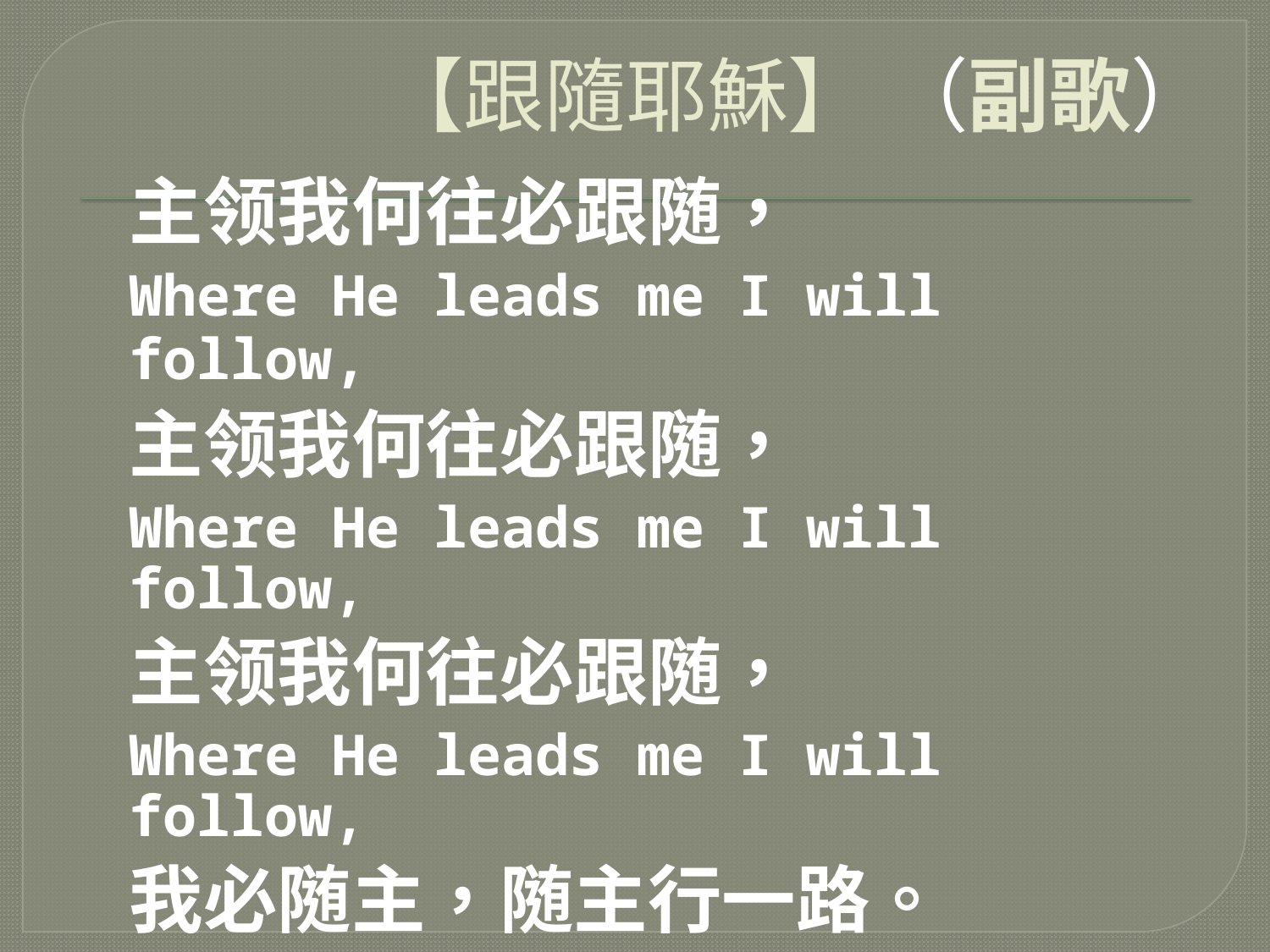

# 【跟隨耶穌】 （副歌）
主领我何往必跟随，
Where He leads me I will follow,
主领我何往必跟随，
Where He leads me I will follow,
主领我何往必跟随，
Where He leads me I will follow,
我必随主，随主行一路。
I’ll go with Him,
with Him all the way